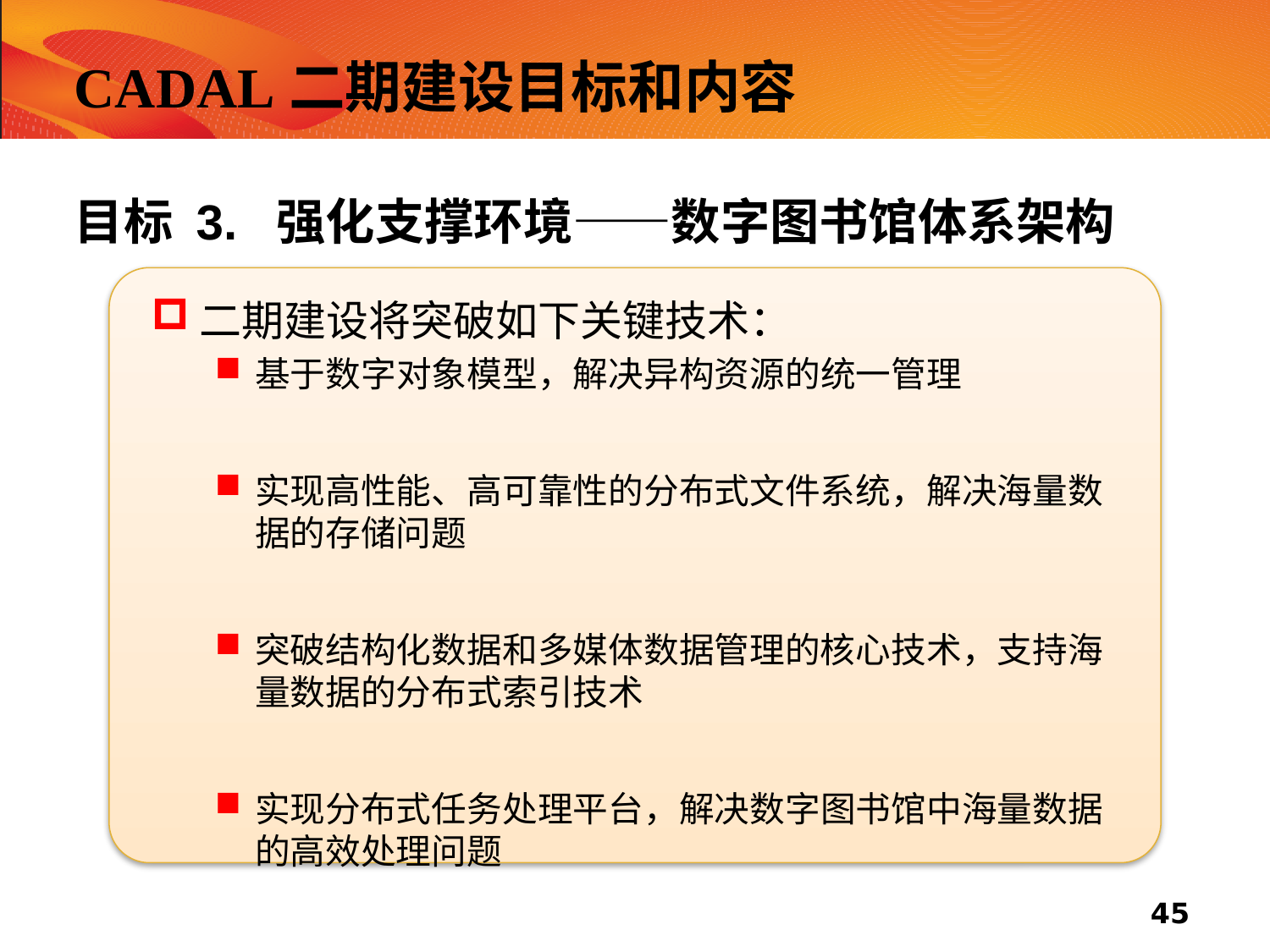

# CADAL二期建设目标和内容
目标 3.  强化支撑环境——数字图书馆体系架构

二期建设将突破如下关键技术：
基于数字对象模型，解决异构资源的统一管理

实现高性能、高可靠性的分布式文件系统，解决海量数据的存储问题

突破结构化数据和多媒体数据管理的核心技术，支持海量数据的分布式索引技术

实现分布式任务处理平台，解决数字图书馆中海量数据的高效处理问题